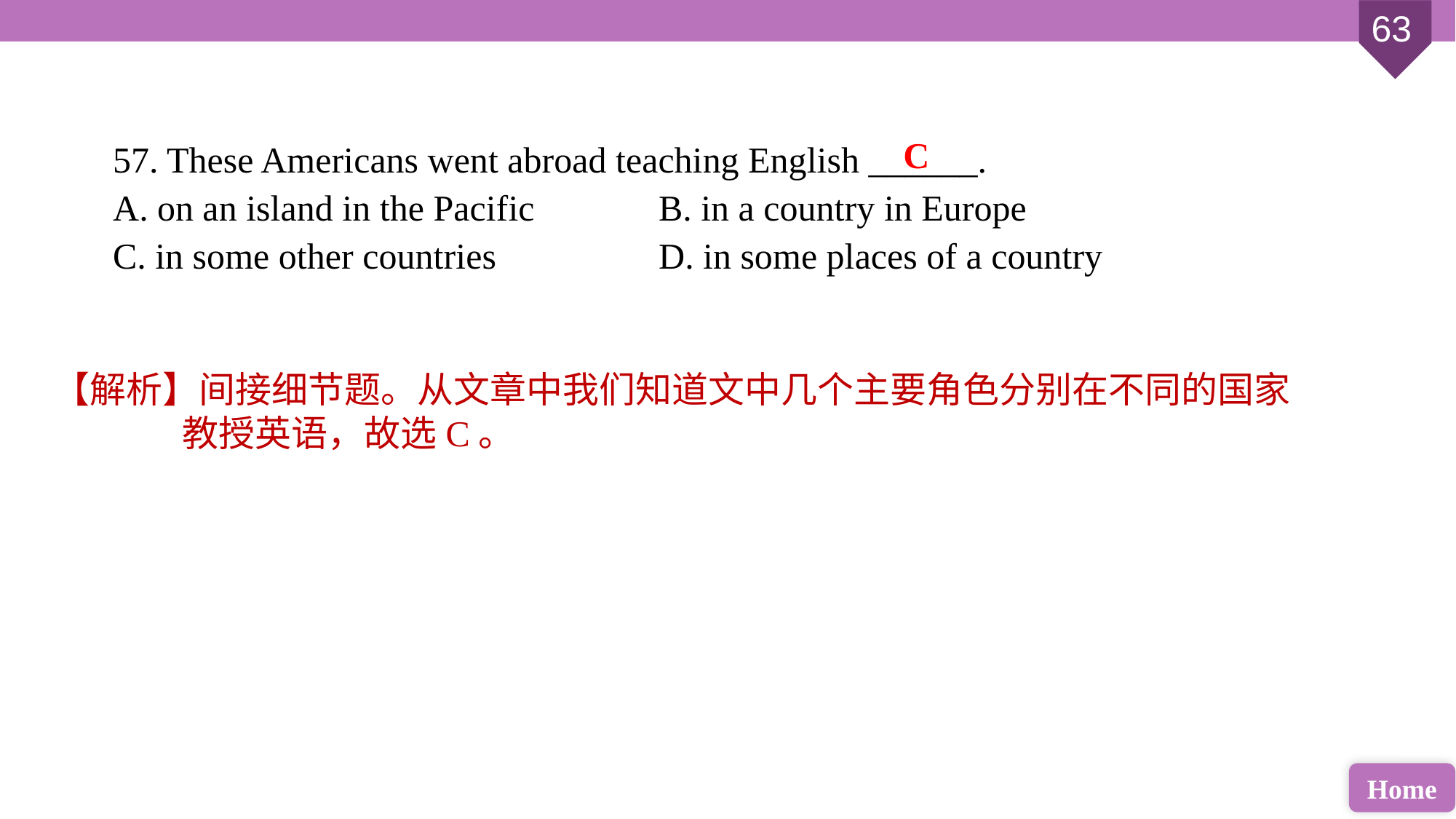

57. These Americans went abroad teaching English ______.
A. on an island in the Pacific 		B. in a country in Europe
C. in some other countries 		D. in some places of a country
C
【解析】间接细节题。从文章中我们知道文中几个主要角色分别在不同的国家教授英语，故选C。